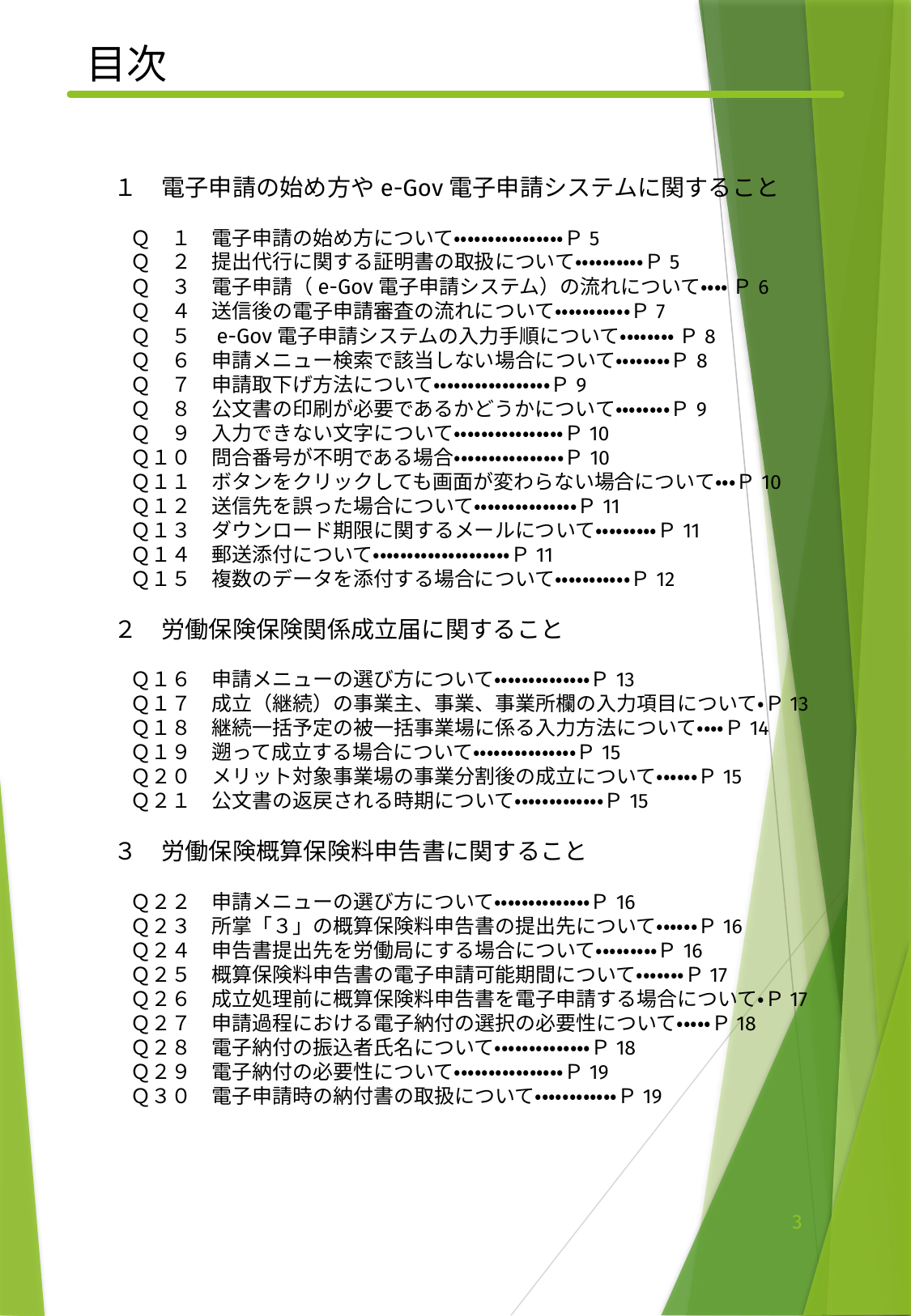

目次
　１　電子申請の始め方やe-Gov電子申請システムに関すること

　　Ｑ　１　電子申請の始め方について・・・・・・・・・・・・・・・・Ｐ5
　　Ｑ　２　提出代行に関する証明書の取扱について・・・・・・・・・・Ｐ5
　　Ｑ　３　電子申請（e-Gov電子申請システム）の流れについて・・・・ Ｐ6
　　Ｑ　４　送信後の電子申請審査の流れについて・・・・・・・・・・・Ｐ7
　　Ｑ　５　e-Gov電子申請システムの入力手順について・・・・・・・・ Ｐ8
　　Ｑ　６　申請メニュー検索で該当しない場合について・・・・・・・・Ｐ8
　　Ｑ　７　申請取下げ方法について・・・・・・・・・・・・・・・・・Ｐ9
　　Ｑ　８　公文書の印刷が必要であるかどうかについて・・・・・・・・Ｐ9
　　Ｑ　９　入力できない文字について・・・・・・・・・・・・・・・・Ｐ10
　　Ｑ１０　問合番号が不明である場合・・・・・・・・・・・・・・・・Ｐ10
　　Ｑ１１　ボタンをクリックしても画面が変わらない場合について・・・Ｐ10
　　Ｑ１２　送信先を誤った場合について・・・・・・・・・・・・・・・Ｐ11
　　Ｑ１３　ダウンロード期限に関するメールについて・・・・・・・・・Ｐ11
　　Ｑ１４　郵送添付について・・・・・・・・・・・・・・・・・・・・Ｐ11
　　Ｑ１５　複数のデータを添付する場合について・・・・・・・・・・・Ｐ12

　２　労働保険保険関係成立届に関すること

　　Ｑ１６　申請メニューの選び方について・・・・・・・・・・・・・・Ｐ13
　　Ｑ１７　成立（継続）の事業主、事業、事業所欄の入力項目について・Ｐ13
　　Ｑ１８　継続一括予定の被一括事業場に係る入力方法について・・・・Ｐ14
　　Ｑ１９　遡って成立する場合について・・・・・・・・・・・・・・・Ｐ15
　　Ｑ２０　メリット対象事業場の事業分割後の成立について・・・・・・Ｐ15
　　Ｑ２１　公文書の返戻される時期について・・・・・・・・・・・・・Ｐ15

　３　労働保険概算保険料申告書に関すること

　　Ｑ２２　申請メニューの選び方について・・・・・・・・・・・・・・Ｐ16
　　Ｑ２３　所掌「３」の概算保険料申告書の提出先について・・・・・・Ｐ16
　　Ｑ２４　申告書提出先を労働局にする場合について・・・・・・・・・Ｐ16
　　Ｑ２５　概算保険料申告書の電子申請可能期間について・・・・・・・Ｐ17
　　Ｑ２６　成立処理前に概算保険料申告書を電子申請する場合について・Ｐ17
　　Ｑ２７　申請過程における電子納付の選択の必要性について・・・・・Ｐ18
　　Ｑ２８　電子納付の振込者氏名について・・・・・・・・・・・・・・Ｐ18
　　Ｑ２９　電子納付の必要性について・・・・・・・・・・・・・・・・Ｐ19
　　Ｑ３０　電子申請時の納付書の取扱について・・・・・・・・・・・・Ｐ19
3